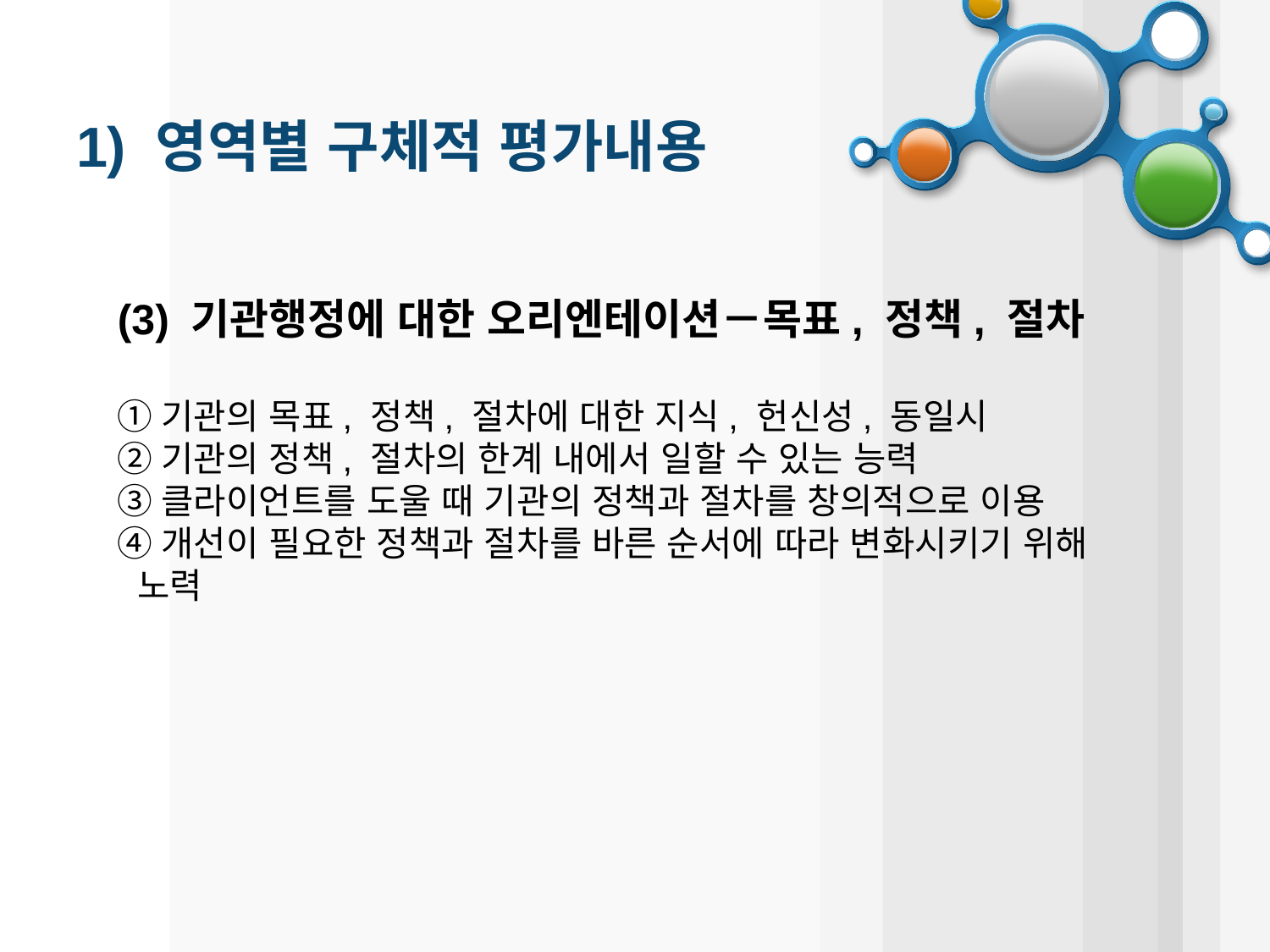

# 1) 영역별 구체적 평가내용
(3) 기관행정에 대한 오리엔테이션－목표, 정책, 절차

①기관의 목표, 정책, 절차에 대한 지식, 헌신성, 동일시
②기관의 정책, 절차의 한계 내에서 일할 수 있는 능력
③클라이언트를 도울 때 기관의 정책과 절차를 창의적으로 이용
④개선이 필요한 정책과 절차를 바른 순서에 따라 변화시키기 위해           노력